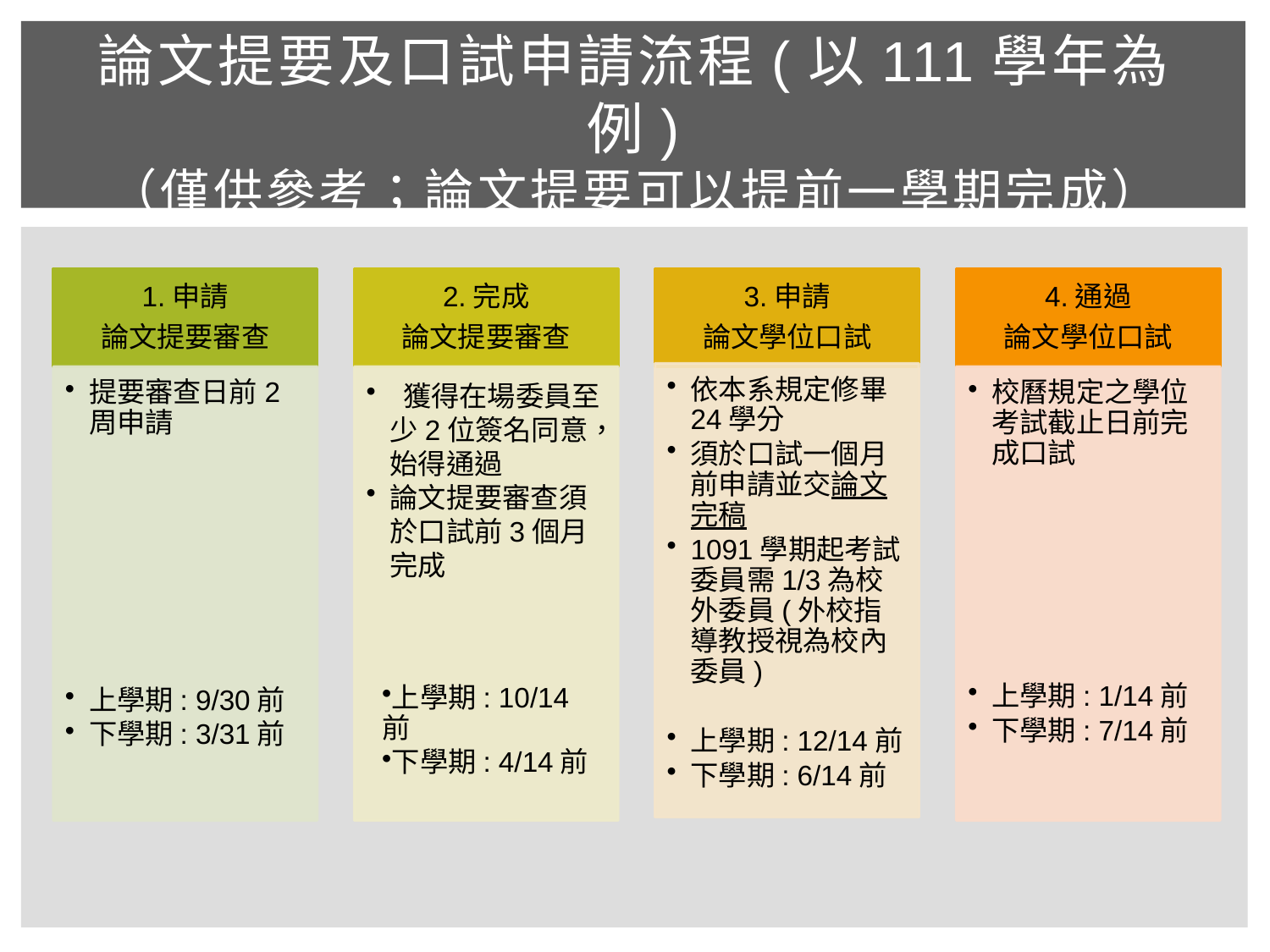

# 論文提要及口試申請流程(以111學年為例) （僅供參考；論文提要可以提前一學期完成）
1.申請
論文提要審查
提要審查日前2周申請

上學期: 9/30前
下學期: 3/31前
2.完成
論文提要審查
 獲得在場委員至少2位簽名同意，始得通過
論文提要審查須於口試前3個月完成

上學期: 10/14前
下學期: 4/14前
3.申請
論文學位口試
依本系規定修畢24學分
須於口試一個月前申請並交論文完稿
1091學期起考試委員需1/3為校外委員(外校指導教授視為校內委員)

上學期: 12/14前
下學期: 6/14前
4.通過
論文學位口試
校曆規定之學位考試截止日前完成口試

上學期: 1/14前
下學期: 7/14前